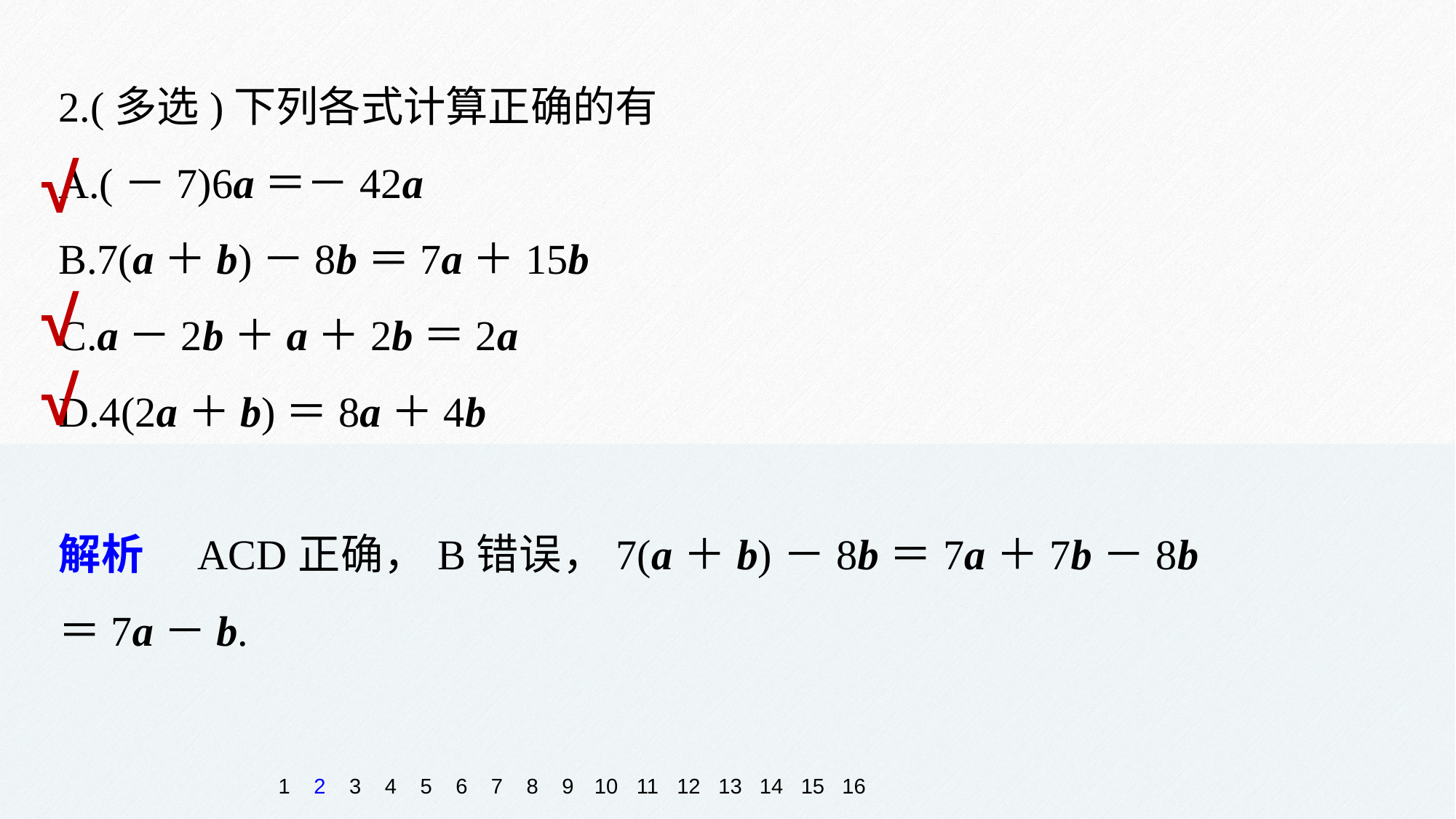

2.(多选)下列各式计算正确的有
A.(－7)6a＝－42a
B.7(a＋b)－8b＝7a＋15b
C.a－2b＋a＋2b＝2a
D.4(2a＋b)＝8a＋4b
√
√
√
解析　ACD正确，B错误，7(a＋b)－8b＝7a＋7b－8b＝7a－b.
1
2
3
4
5
6
7
8
9
10
11
12
13
14
15
16